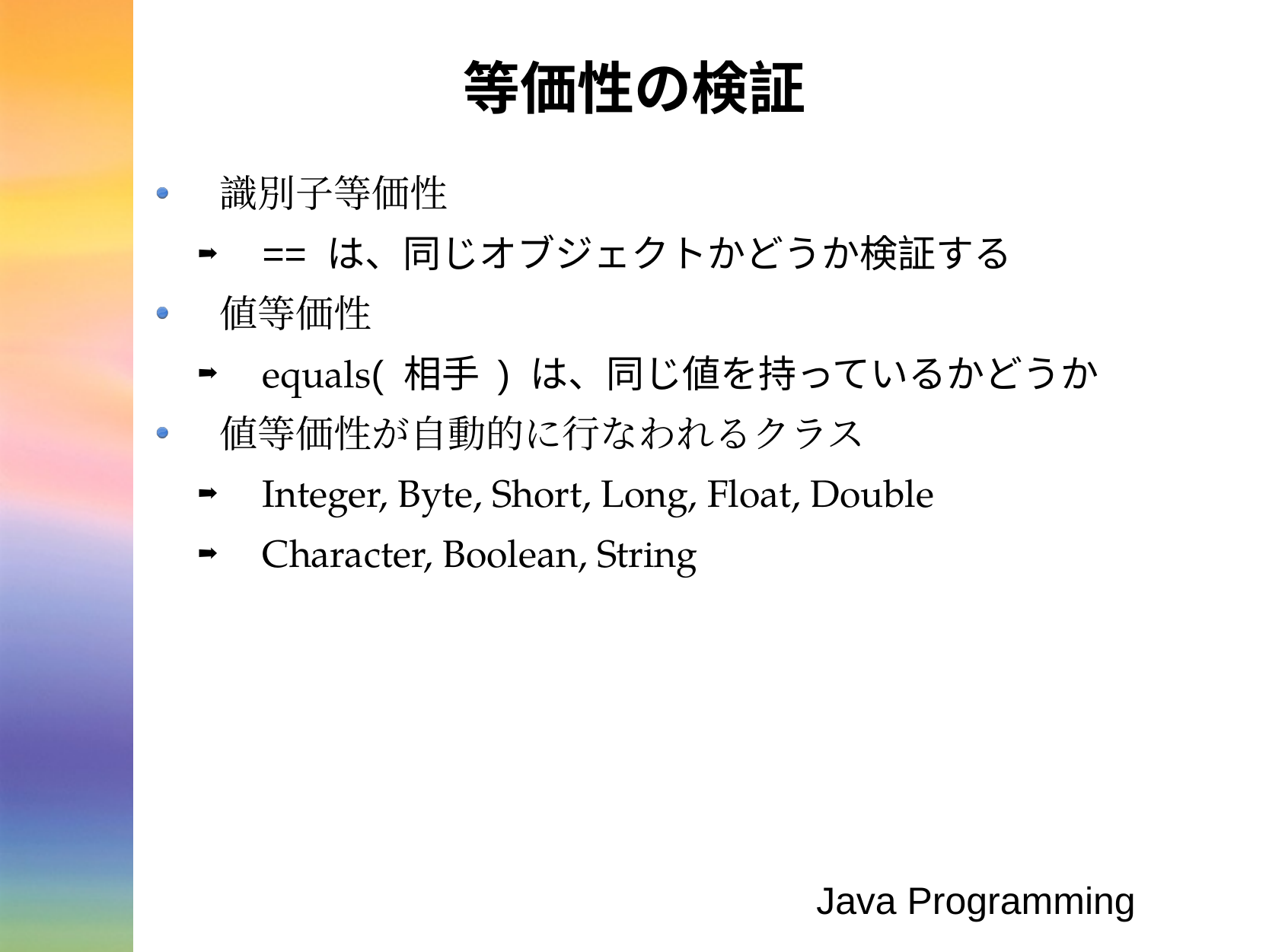

# 等価性の検証
識別子等価性
== は、同じオブジェクトかどうか検証する
値等価性
equals( 相手 ) は、同じ値を持っているかどうか
値等価性が自動的に行なわれるクラス
Integer, Byte, Short, Long, Float, Double
Character, Boolean, String